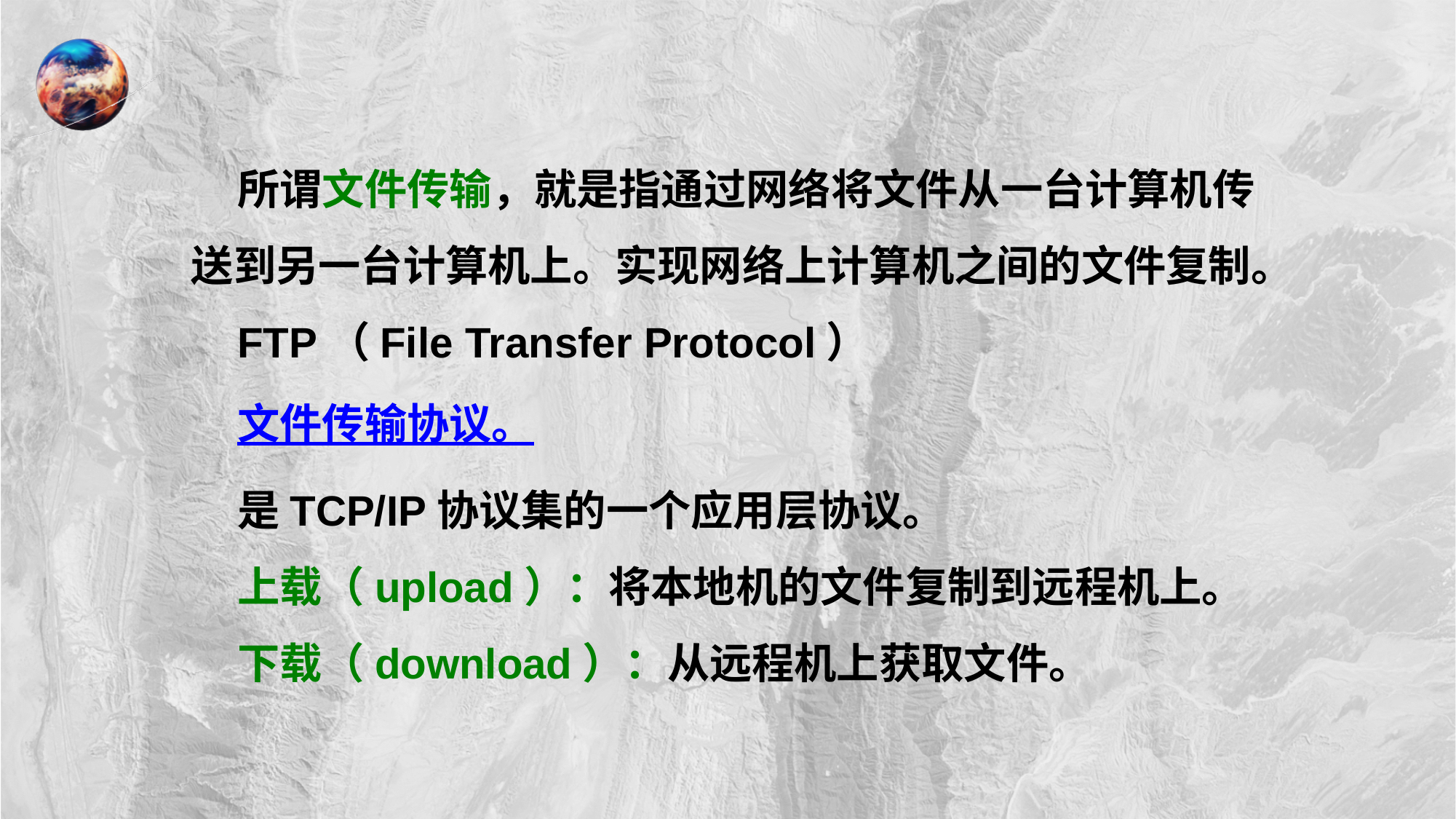

所谓文件传输，就是指通过网络将文件从一台计算机传送到另一台计算机上。实现网络上计算机之间的文件复制。
FTP（File Transfer Protocol）
文件传输协议。
是TCP/IP协议集的一个应用层协议。
上载（upload）：将本地机的文件复制到远程机上。
下载（download）：从远程机上获取文件。